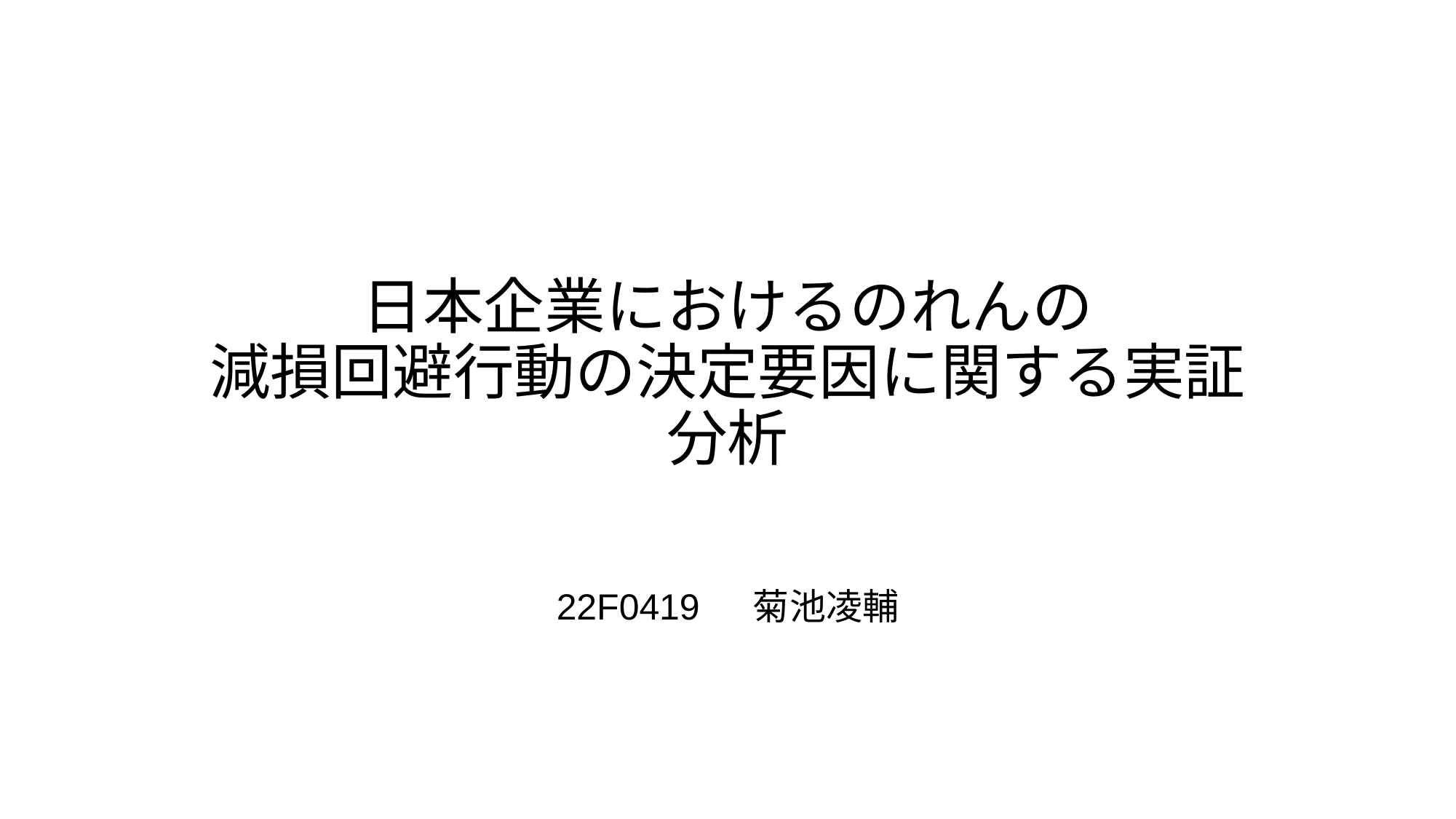

# 日本企業におけるのれんの 減損回避行動の決定要因に関する実証分析

22F0419　 菊池凌輔